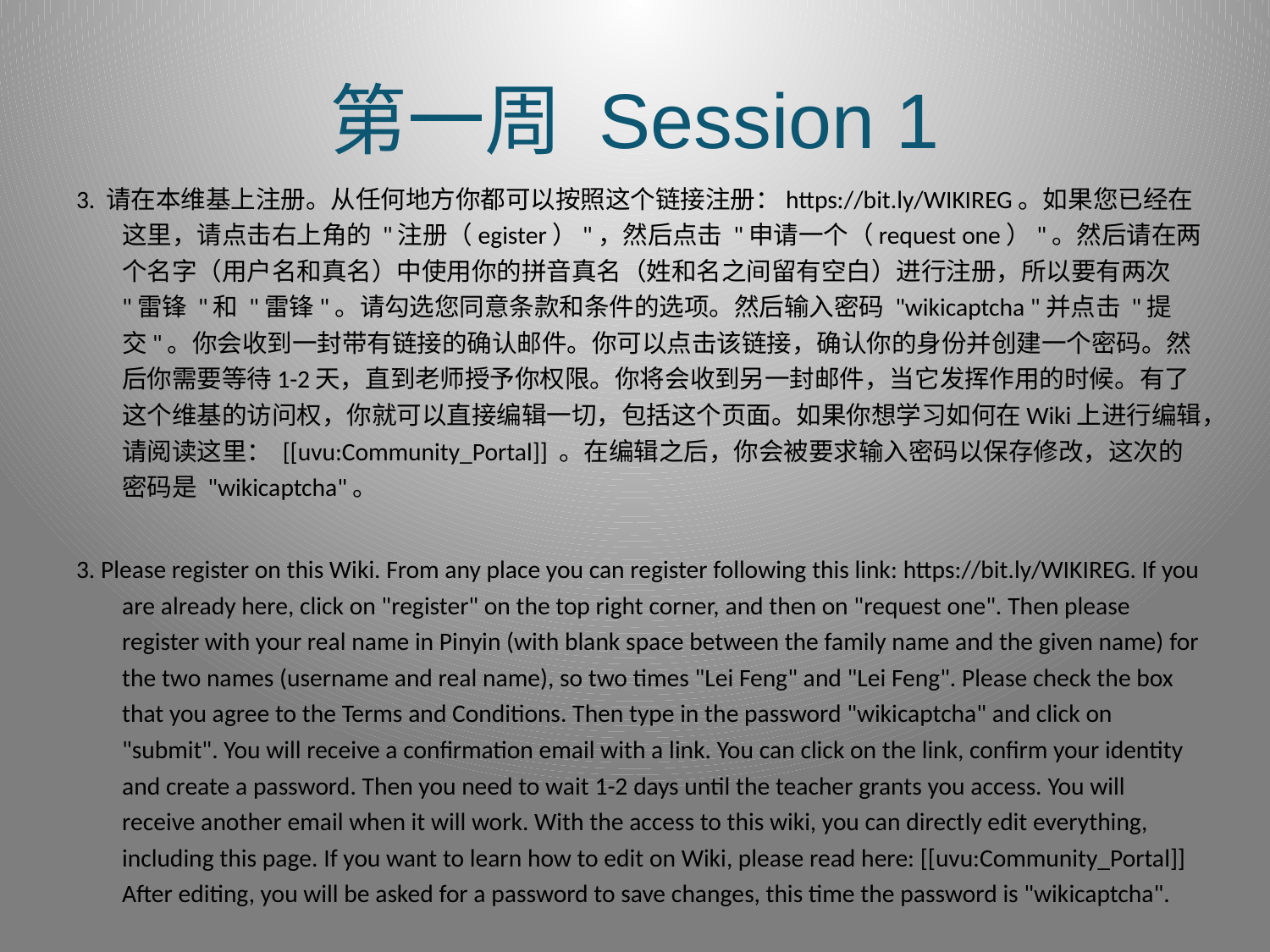

# 第一周 Session 1
3. 请在本维基上注册。从任何地方你都可以按照这个链接注册：https://bit.ly/WIKIREG。如果您已经在这里，请点击右上角的 "注册（egister）"，然后点击 "申请一个（request one）"。然后请在两个名字（用户名和真名）中使用你的拼音真名（姓和名之间留有空白）进行注册，所以要有两次 "雷锋 "和 "雷锋"。请勾选您同意条款和条件的选项。然后输入密码 "wikicaptcha "并点击 "提交"。你会收到一封带有链接的确认邮件。你可以点击该链接，确认你的身份并创建一个密码。然后你需要等待1-2天，直到老师授予你权限。你将会收到另一封邮件，当它发挥作用的时候。有了这个维基的访问权，你就可以直接编辑一切，包括这个页面。如果你想学习如何在Wiki上进行编辑，请阅读这里： [[uvu:Community_Portal]] 。在编辑之后，你会被要求输入密码以保存修改，这次的密码是 "wikicaptcha"。

3. Please register on this Wiki. From any place you can register following this link: https://bit.ly/WIKIREG. If you are already here, click on "register" on the top right corner, and then on "request one". Then please register with your real name in Pinyin (with blank space between the family name and the given name) for the two names (username and real name), so two times "Lei Feng" and "Lei Feng". Please check the box that you agree to the Terms and Conditions. Then type in the password "wikicaptcha" and click on "submit". You will receive a confirmation email with a link. You can click on the link, confirm your identity and create a password. Then you need to wait 1-2 days until the teacher grants you access. You will receive another email when it will work. With the access to this wiki, you can directly edit everything, including this page. If you want to learn how to edit on Wiki, please read here: [[uvu:Community_Portal]] After editing, you will be asked for a password to save changes, this time the password is "wikicaptcha".